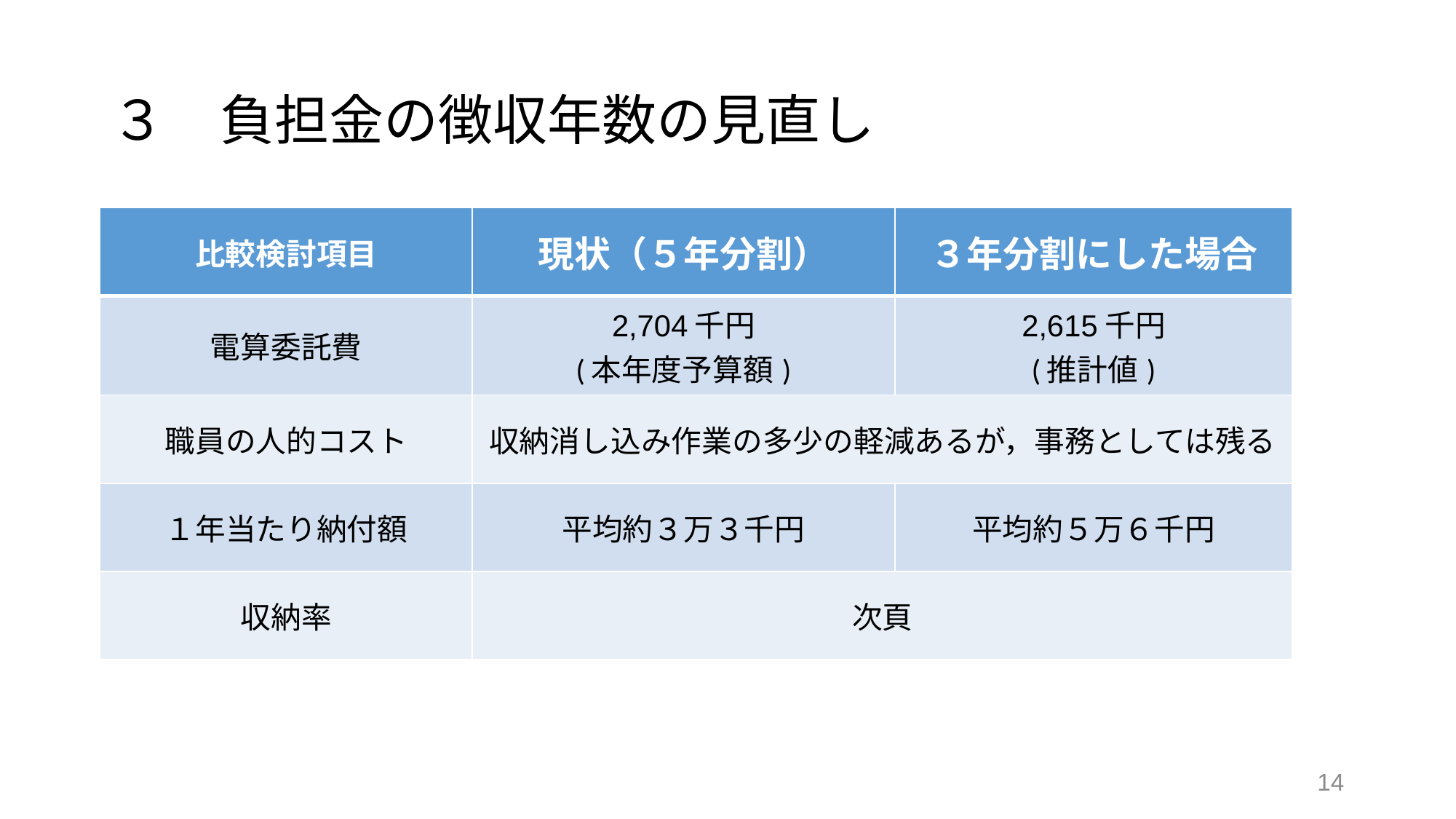

# ３　負担金の徴収年数の見直し
| 比較検討項目 | 現状（５年分割） | ３年分割にした場合 |
| --- | --- | --- |
| 電算委託費 | 2,704千円 (本年度予算額) | 2,615千円 (推計値) |
| 職員の人的コスト | 収納消し込み作業の多少の軽減あるが，事務としては残る |  |
| １年当たり納付額 | 平均約３万３千円 | 平均約５万６千円 |
| 収納率 | 次頁 |  |
14